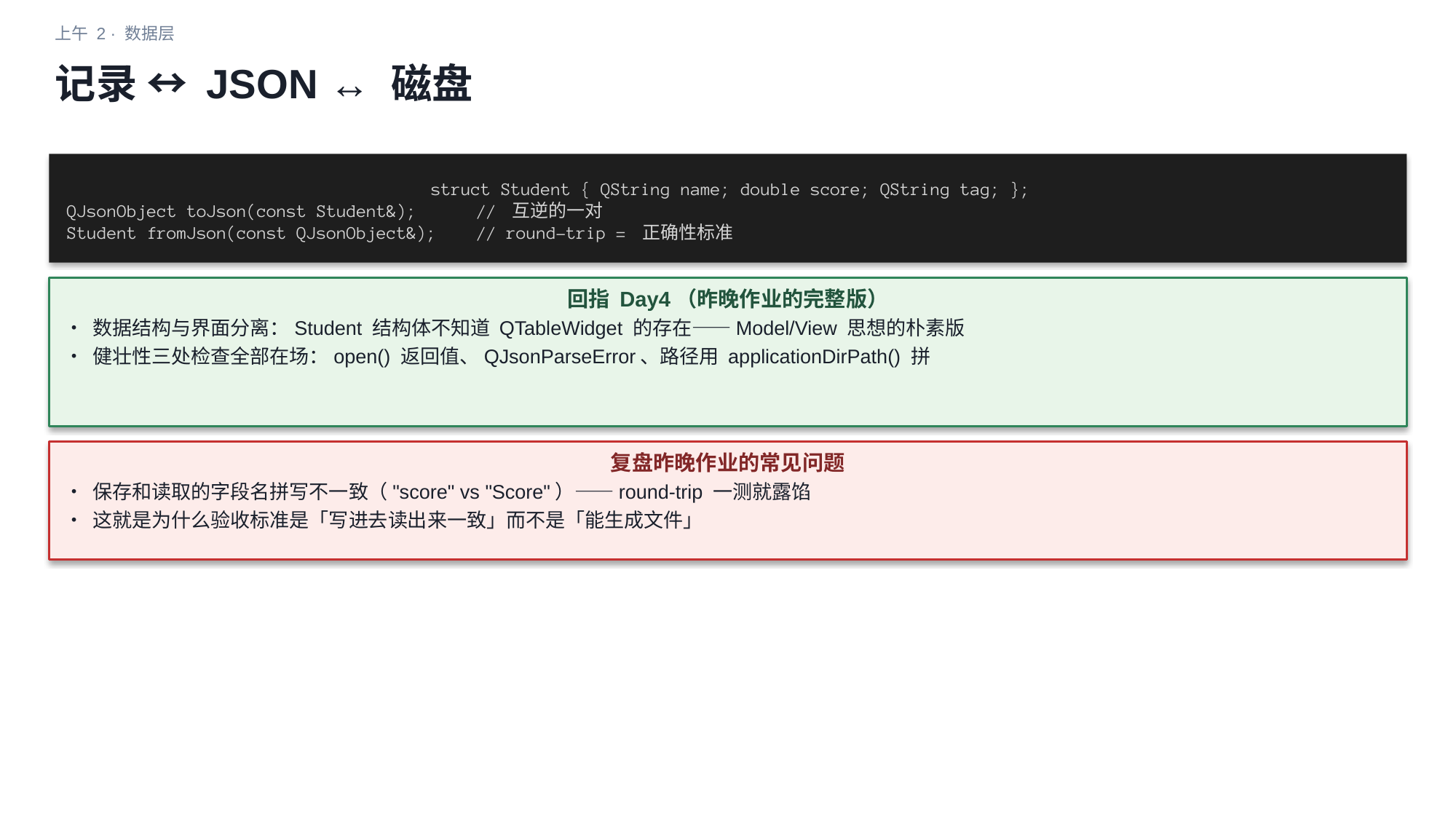

上午 2 · 数据层
记录 ↔ JSON ↔ 磁盘
struct Student { QString name; double score; QString tag; };
QJsonObject toJson(const Student&);      // 互逆的一对
Student fromJson(const QJsonObject&);    // round-trip = 正确性标准
回指 Day4（昨晚作业的完整版）
• 数据结构与界面分离：Student 结构体不知道 QTableWidget 的存在——Model/View 思想的朴素版
• 健壮性三处检查全部在场：open() 返回值、QJsonParseError、路径用 applicationDirPath() 拼
复盘昨晚作业的常见问题
• 保存和读取的字段名拼写不一致（"score" vs "Score"）——round-trip 一测就露馅
• 这就是为什么验收标准是「写进去读出来一致」而不是「能生成文件」